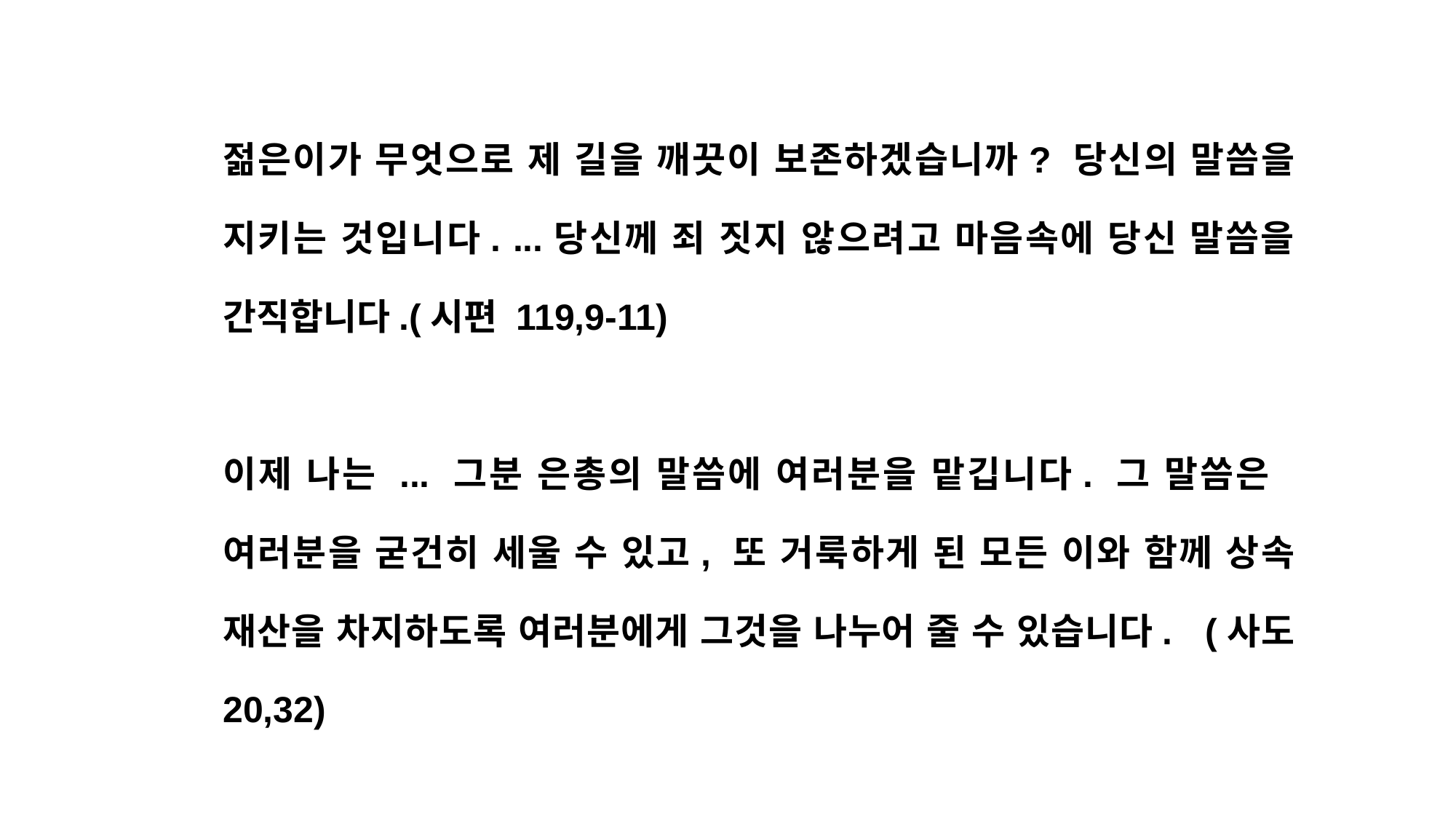

젊은이가 무엇으로 제 길을 깨끗이 보존하겠습니까? 당신의 말씀을 지키는 것입니다. ...당신께 죄 짓지 않으려고 마음속에 당신 말씀을 간직합니다.(시편 119,9-11)

이제 나는 ... 그분 은총의 말씀에 여러분을 맡깁니다. 그 말씀은   여러분을 굳건히 세울 수 있고, 또 거룩하게 된 모든 이와 함께 상속 재산을 차지하도록 여러분에게 그것을 나누어 줄 수 있습니다.   (사도 20,32)